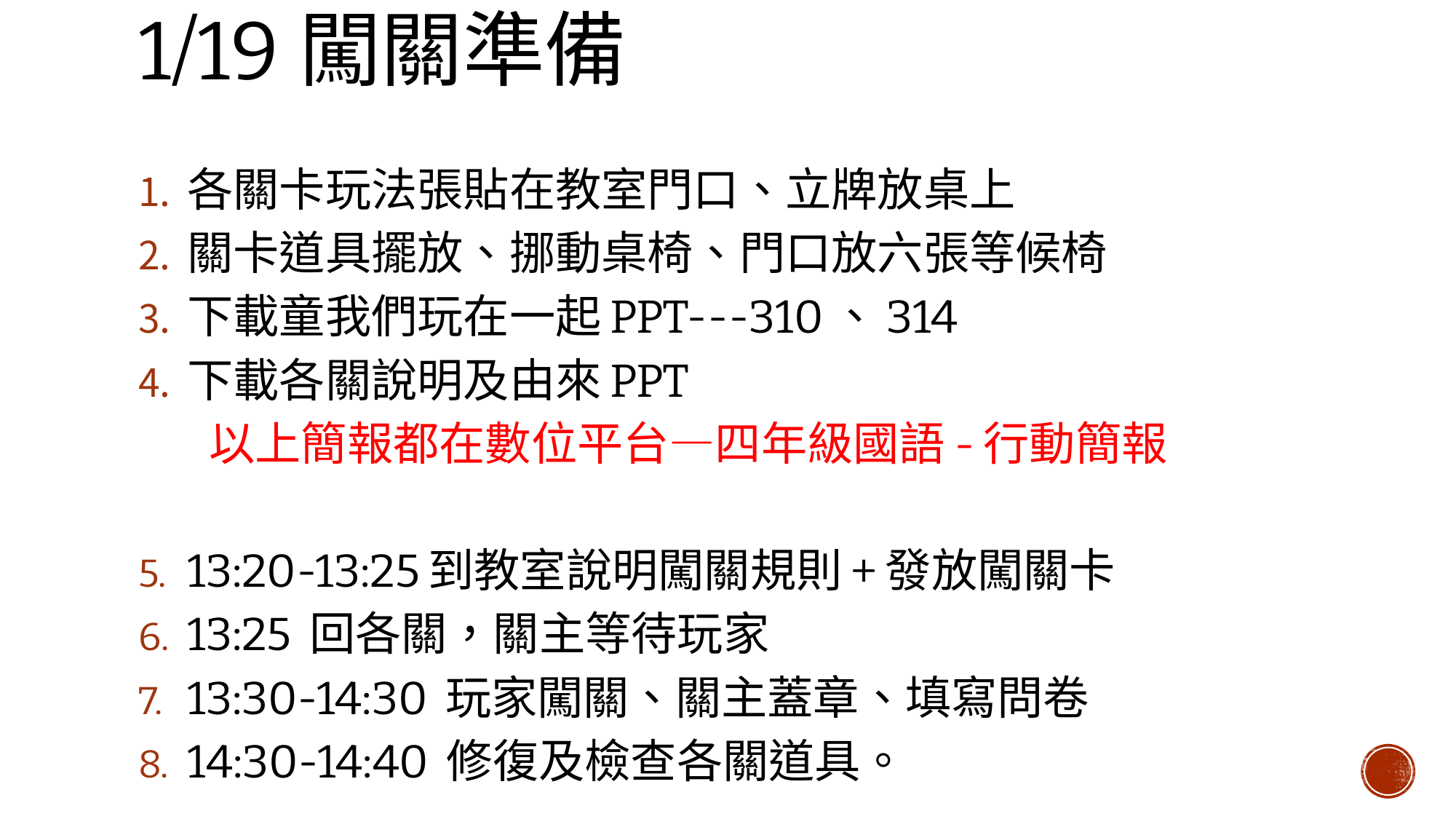

# 1/19闖關準備
各關卡玩法張貼在教室門口、立牌放桌上
關卡道具擺放、挪動桌椅、門口放六張等候椅
下載童我們玩在一起PPT---310、314
下載各關說明及由來PPT
      以上簡報都在數位平台—四年級國語-行動簡報

13:20-13:25到教室說明闖關規則+發放闖關卡
13:25 回各關，關主等待玩家
13:30-14:30 玩家闖關、關主蓋章、填寫問卷
14:30-14:40 修復及檢查各關道具。